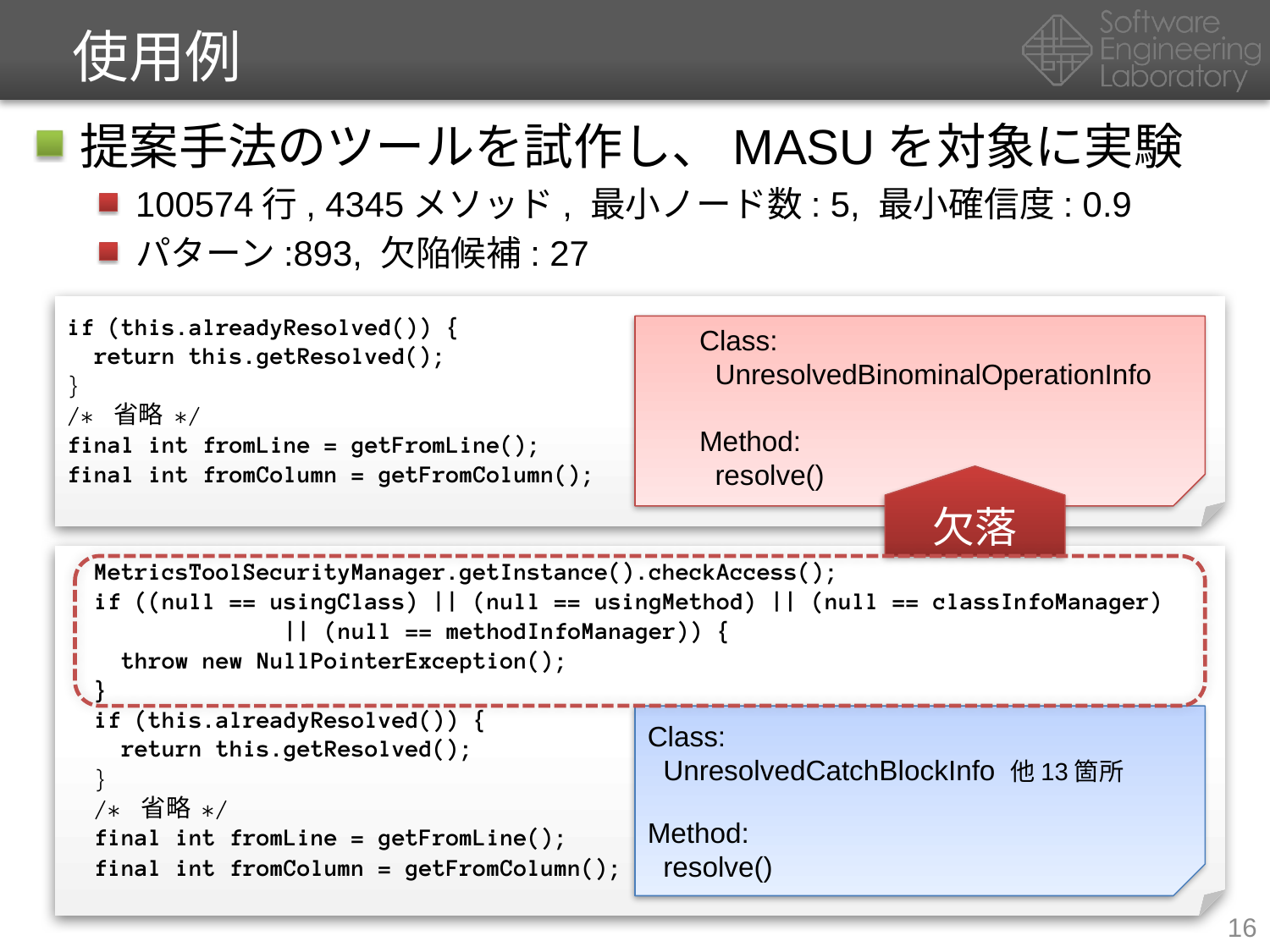

# 使用例
提案手法のツールを試作し、MASUを対象に実験
100574行, 4345メソッド, 最小ノード数: 5, 最小確信度: 0.9
パターン:893, 欠陥候補: 27

if (this.alreadyResolved()) {
  return this.getResolved();
}
/* 省略 */
final int fromLine = getFromLine();
final int fromColumn = getFromColumn();

Class:
  UnresolvedBinominalOperationInfo

Method:
  resolve()
欠落
  MetricsToolSecurityManager.getInstance().checkAccess();
  if ((null == usingClass) || (null == usingMethod) || (null == classInfoManager)
                || (null == methodInfoManager)) {
    throw new NullPointerException();
  }
  if (this.alreadyResolved()) {
    return this.getResolved();
  }
  /* 省略 */
  final int fromLine = getFromLine();
  final int fromColumn = getFromColumn();

Class:
  UnresolvedCatchBlockInfo 他13箇所

Method:
  resolve()
16